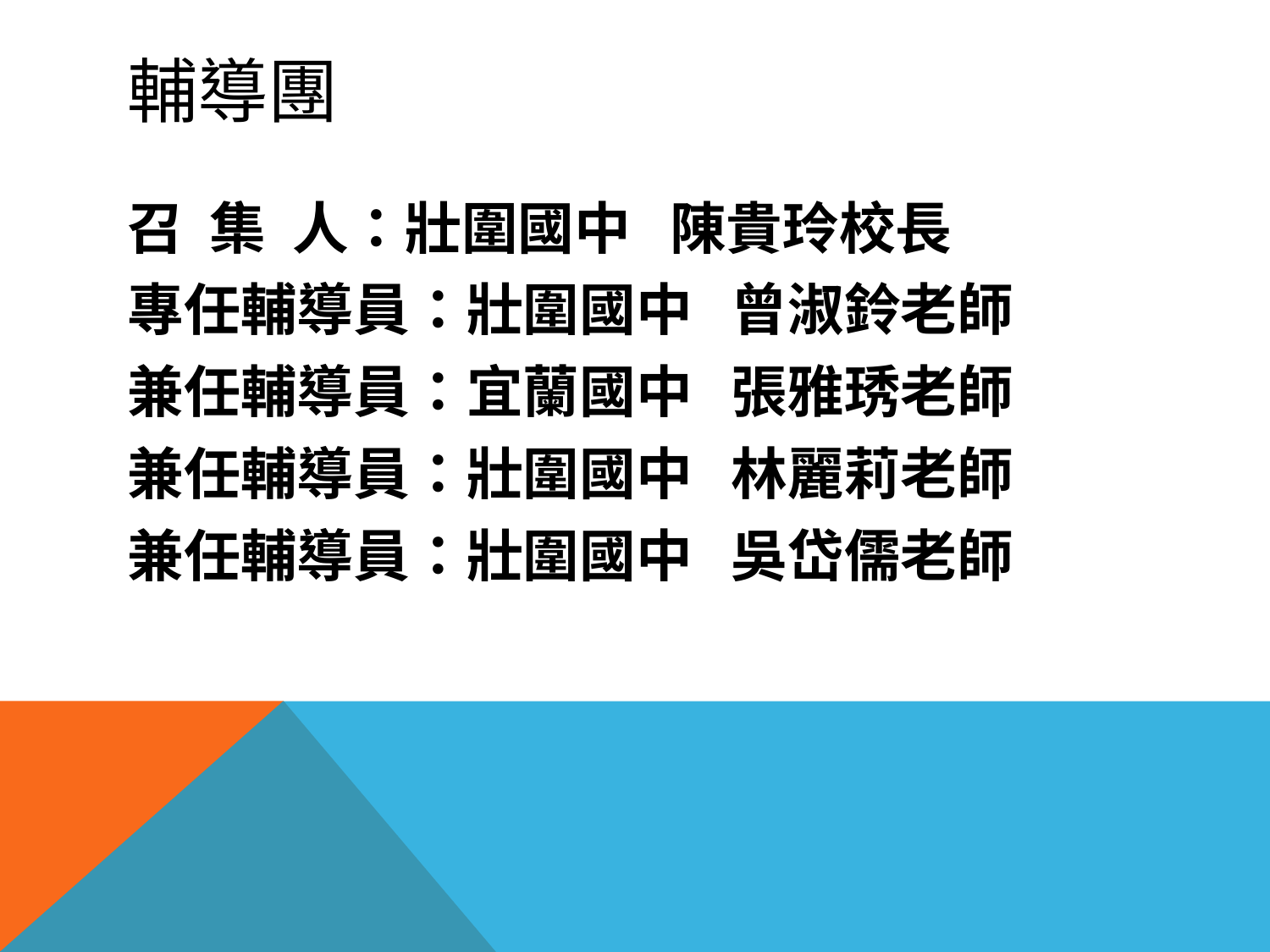

# 輔導團
召  集  人：壯圍國中   陳貴玲校長
專任輔導員：壯圍國中   曾淑鈴老師
兼任輔導員：宜蘭國中   張雅琇老師
兼任輔導員：壯圍國中   林麗莉老師
兼任輔導員：壯圍國中   吳岱儒老師